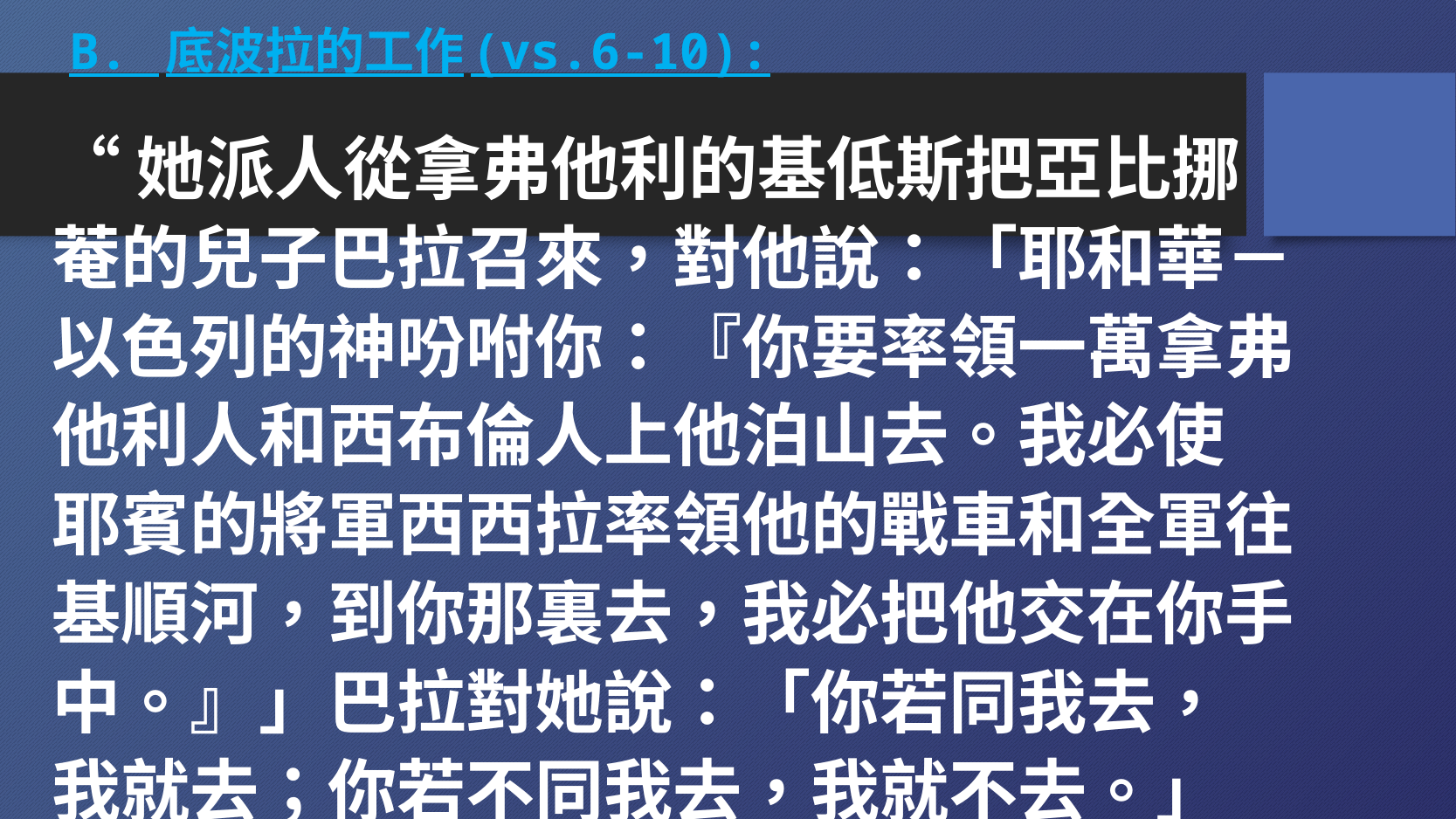

# B. 底波拉的工作(vs.6-10):
“她派人從拿弗他利的基低斯把亞比挪
菴的兒子巴拉召來，對他說：「耶和華－
以色列的神吩咐你：『你要率領一萬拿弗
他利人和西布倫人上他泊山去。我必使
耶賓的將軍西西拉率領他的戰車和全軍往
基順河，到你那裏去，我必把他交在你手
中。』」巴拉對她說：「你若同我去，
我就去；你若不同我去，我就不去。」